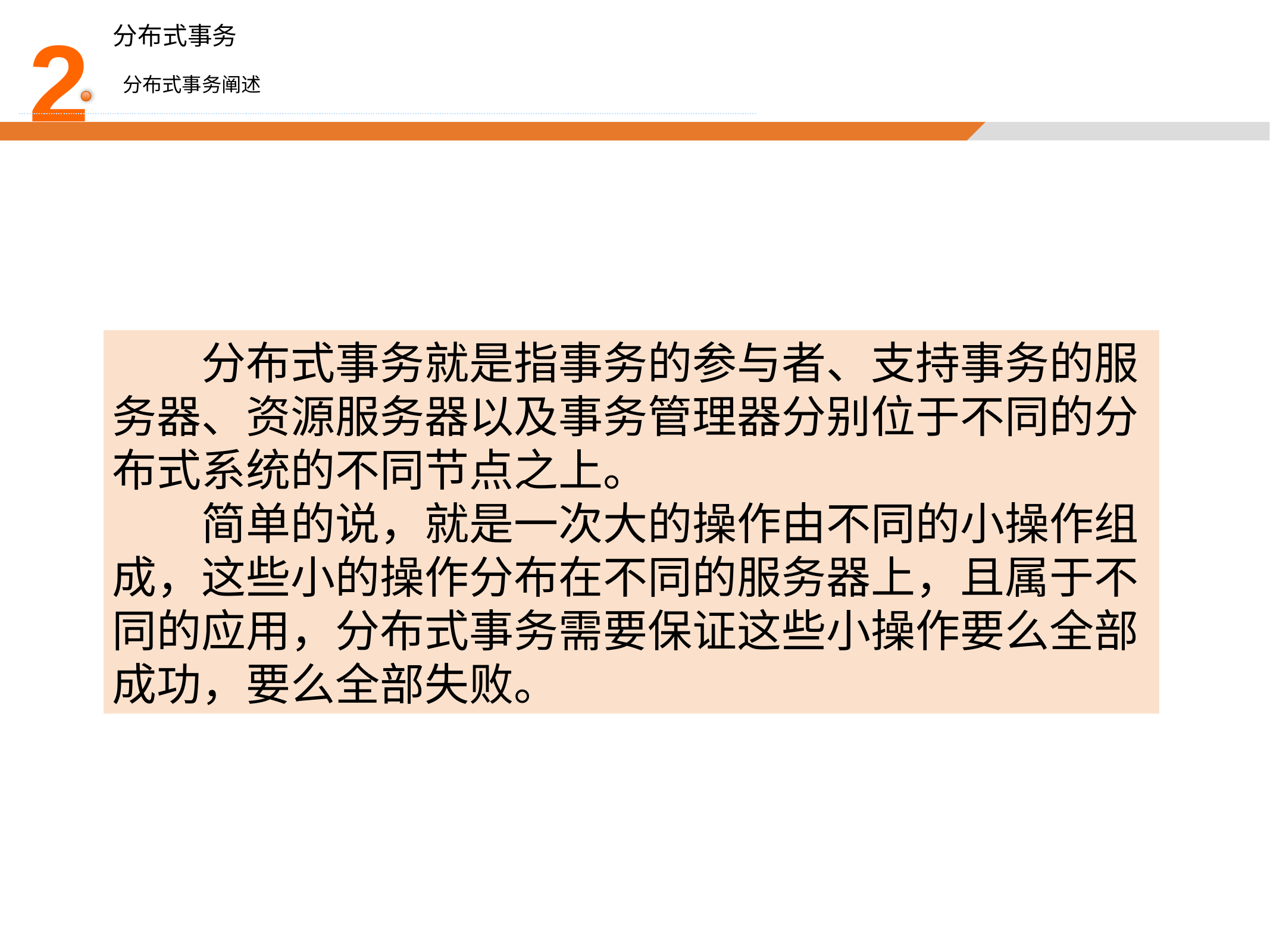

2
分布式事务

分布式事务阐述
	分布式事务就是指事务的参与者、支持事务的服务器、资源服务器以及事务管理器分别位于不同的分布式系统的不同节点之上。
	简单的说，就是一次大的操作由不同的小操作组成，这些小的操作分布在不同的服务器上，且属于不同的应用，分布式事务需要保证这些小操作要么全部成功，要么全部失败。